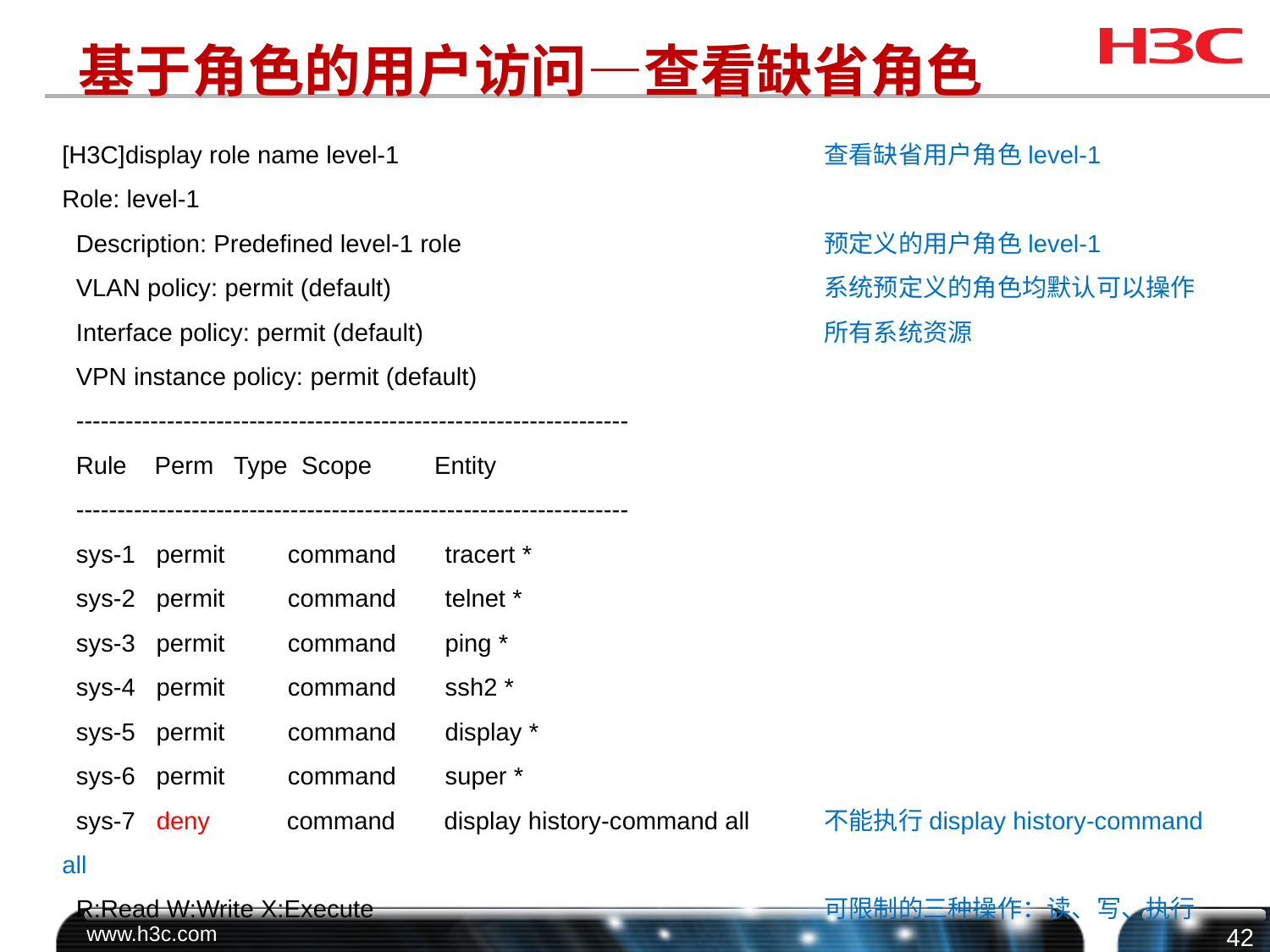

# 基于角色的用户访问—查看缺省角色
[H3C]display role name level-1				查看缺省用户角色level-1
Role: level-1
  Description: Predefined level-1 role			预定义的用户角色level-1
  VLAN policy: permit (default)				系统预定义的角色均默认可以操作
  Interface policy: permit (default)				所有系统资源
  VPN instance policy: permit (default)
  -------------------------------------------------------------------
  Rule    Perm   Type  Scope         Entity
  -------------------------------------------------------------------
  sys-1   permit         command       tracert *
  sys-2   permit         command       telnet *
  sys-3   permit         command       ping *
  sys-4   permit         command       ssh2 *
  sys-5   permit         command       display *
  sys-6   permit         command       super *
  sys-7   deny           command       display history-command all     	不能执行display history-command all
  R:Read W:Write X:Execute				可限制的三种操作：读、写、执行